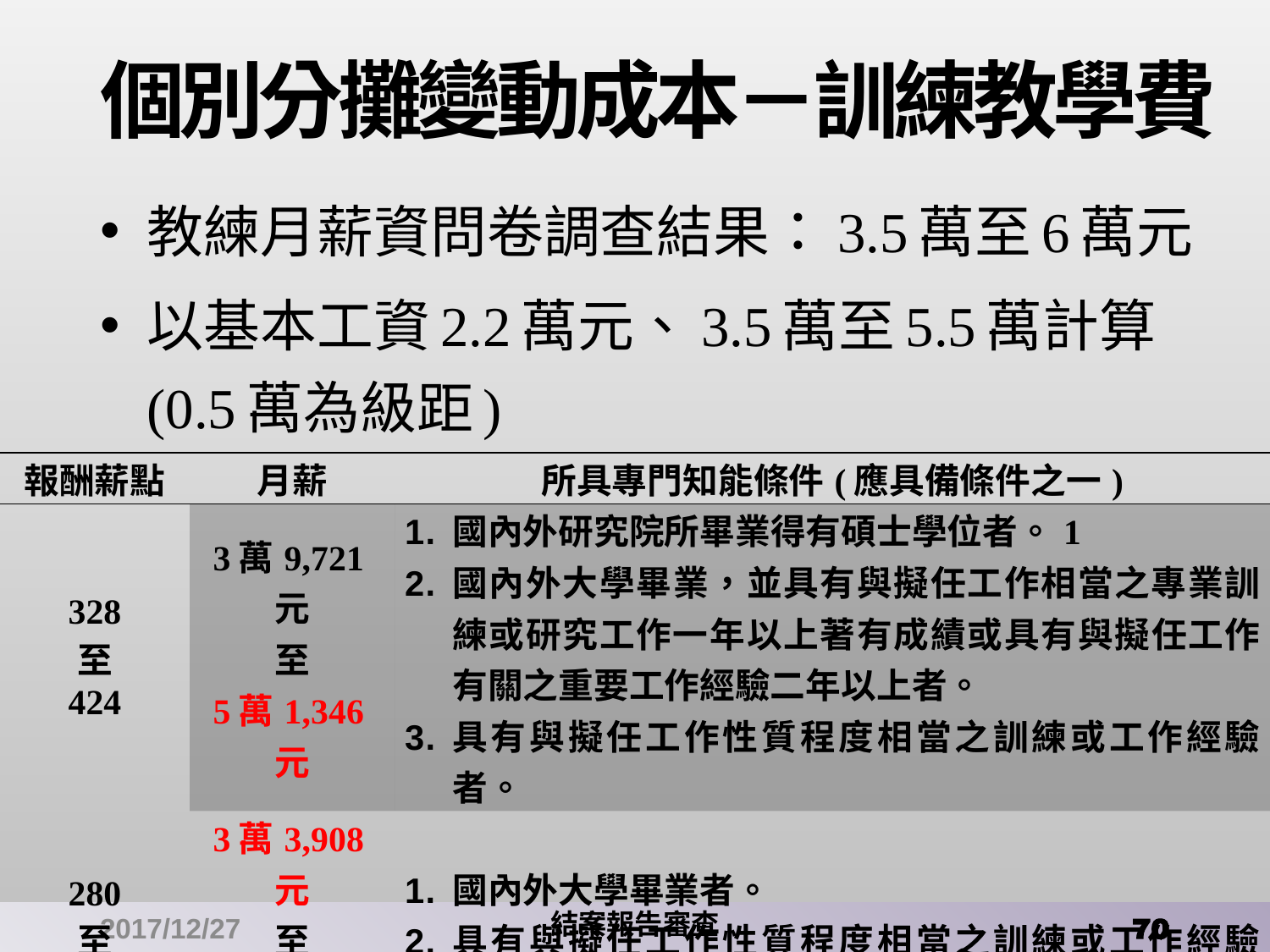

# 個別分攤變動成本－訓練教學費
教練月薪資問卷調查結果：3.5萬至6萬元
以基本工資2.2萬元、3.5萬至5.5萬計算
(0.5萬為級距)
| 報酬薪點 | 月薪 | 所具專門知能條件(應具備條件之一) |
| --- | --- | --- |
| 328 至 424 | 3萬9,721元 至 5萬1,346元 | 國內外研究院所畢業得有碩士學位者。1 國內外大學畢業，並具有與擬任工作相當之專業訓練或研究工作一年以上著有成績或具有與擬任工作有關之重要工作經驗二年以上者。 具有與擬任工作性質程度相當之訓練或工作經驗者。 |
| 280 至 376 | 3萬3,908元 至 4萬5,534元 | 國內外大學畢業者。 具有與擬任工作性質程度相當之訓練或工作經驗者。 |
2017/12/27
結案報告審查
70